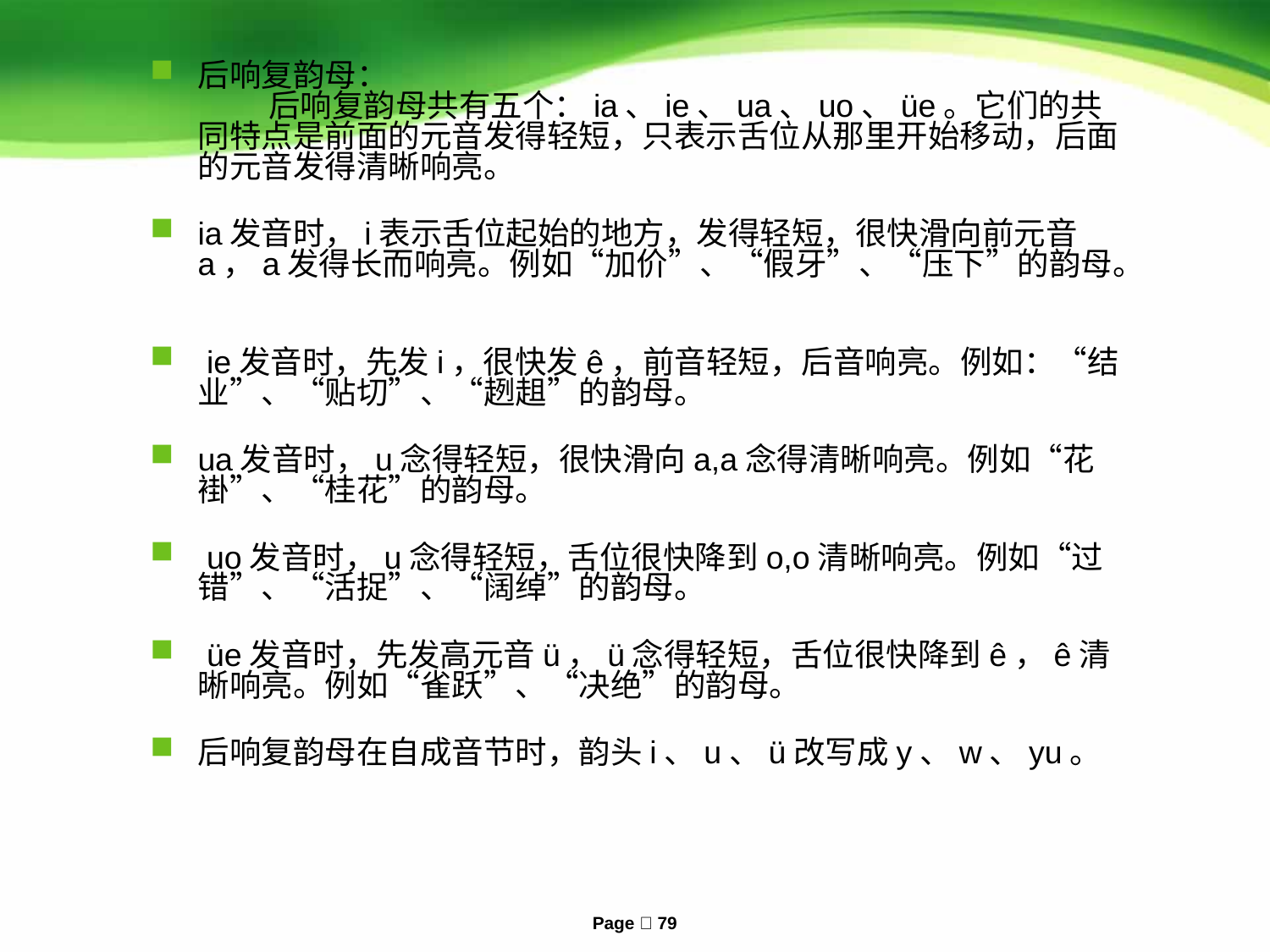

后响复韵母：
　　 后响复韵母共有五个：ia、ie、ua、uo、üe。它们的共同特点是前面的元音发得轻短，只表示舌位从那里开始移动，后面的元音发得清晰响亮。
ia发音时，i表示舌位起始的地方，发得轻短，很快滑向前元音a，a发得长而响亮。例如“加价”、“假牙”、“压下”的韵母。
 ie发音时，先发i，很快发ê，前音轻短，后音响亮。例如：“结业”、“贴切”、“趔趄”的韵母。
ua发音时，u念得轻短，很快滑向a,a念得清晰响亮。例如“花褂”、“桂花”的韵母。
 uo发音时，u念得轻短，舌位很快降到o,o清晰响亮。例如“过错”、“活捉”、“阔绰”的韵母。
 üe发音时，先发高元音ü，ü念得轻短，舌位很快降到ê，ê清晰响亮。例如“雀跃”、“决绝”的韵母。
后响复韵母在自成音节时，韵头i、u、ü改写成y、w、yu。